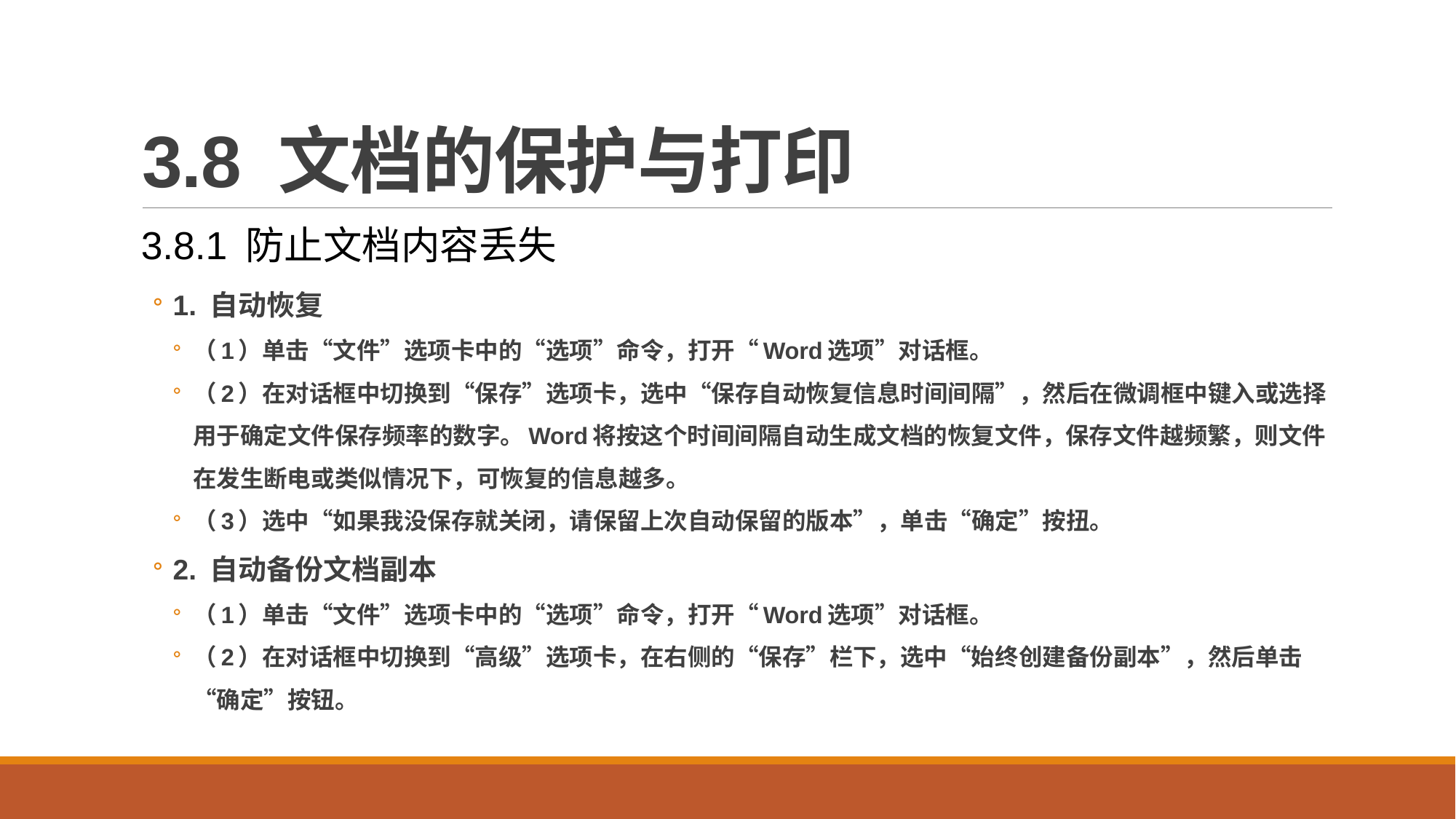

# 3.8 文档的保护与打印
3.8.1 防止文档内容丢失
1. 自动恢复
（1）单击“文件”选项卡中的“选项”命令，打开“Word选项”对话框。
（2）在对话框中切换到“保存”选项卡，选中“保存自动恢复信息时间间隔”，然后在微调框中键入或选择用于确定文件保存频率的数字。Word将按这个时间间隔自动生成文档的恢复文件，保存文件越频繁，则文件在发生断电或类似情况下，可恢复的信息越多。
（3）选中“如果我没保存就关闭，请保留上次自动保留的版本”，单击“确定”按扭。
2. 自动备份文档副本
（1）单击“文件”选项卡中的“选项”命令，打开“Word选项”对话框。
（2）在对话框中切换到“高级”选项卡，在右侧的“保存”栏下，选中“始终创建备份副本”，然后单击“确定”按钮。